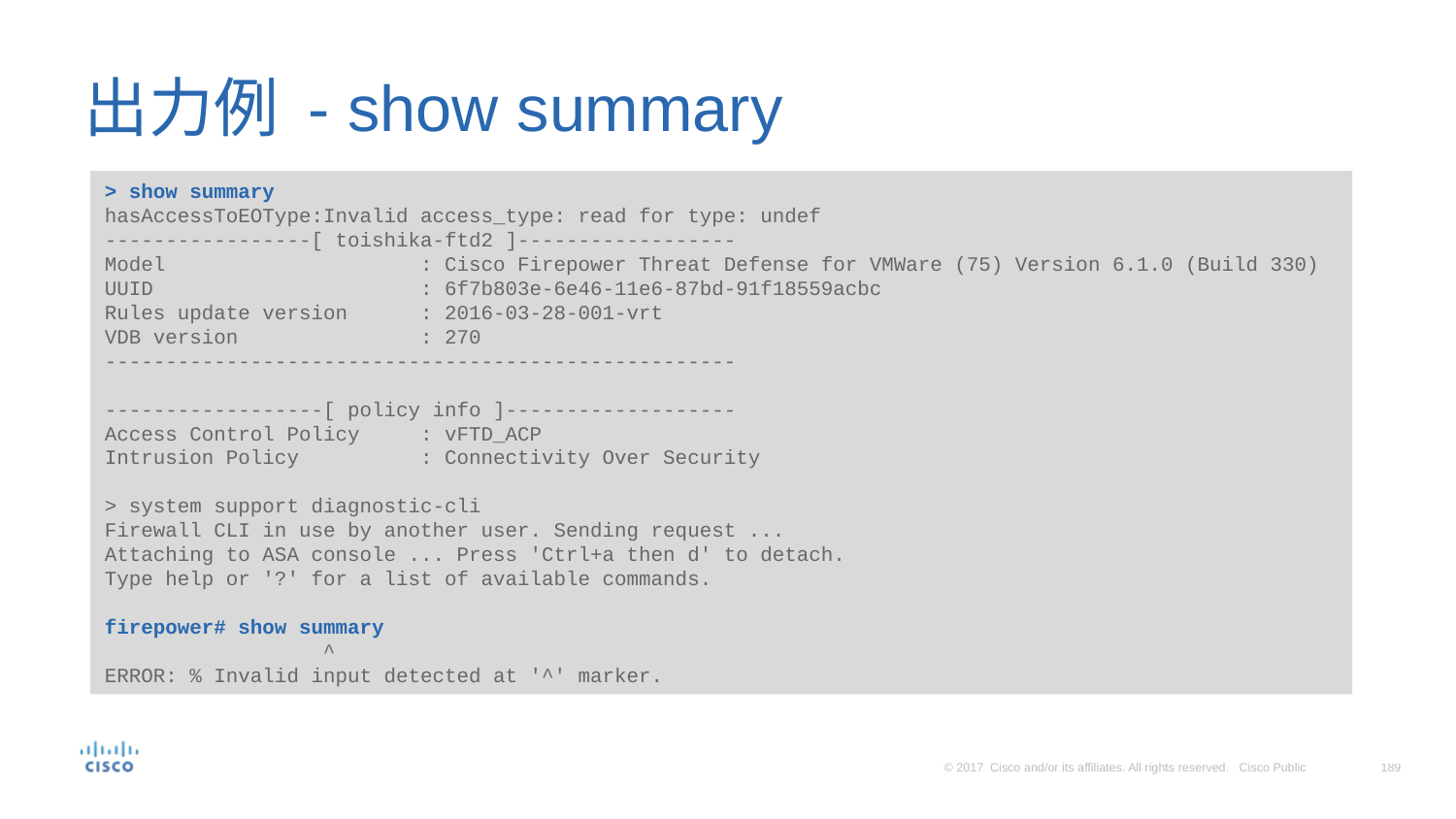

# 出力例 - show summary
> show summary
hasAccessToEOType:Invalid access_type: read for type: undef
-----------------[ toishika-ftd2 ]------------------
Model                     : Cisco Firepower Threat Defense for VMWare (75) Version 6.1.0 (Build 330)
UUID                      : 6f7b803e-6e46-11e6-87bd-91f18559acbc
Rules update version      : 2016-03-28-001-vrt
VDB version               : 270
----------------------------------------------------

------------------[ policy info ]-------------------
Access Control Policy     : vFTD_ACP
Intrusion Policy          : Connectivity Over Security

> system support diagnostic-cli
Firewall CLI in use by another user. Sending request ...
Attaching to ASA console ... Press 'Ctrl+a then d' to detach.
Type help or '?' for a list of available commands.

firepower# show summary
                  ^
ERROR: % Invalid input detected at '^' marker.